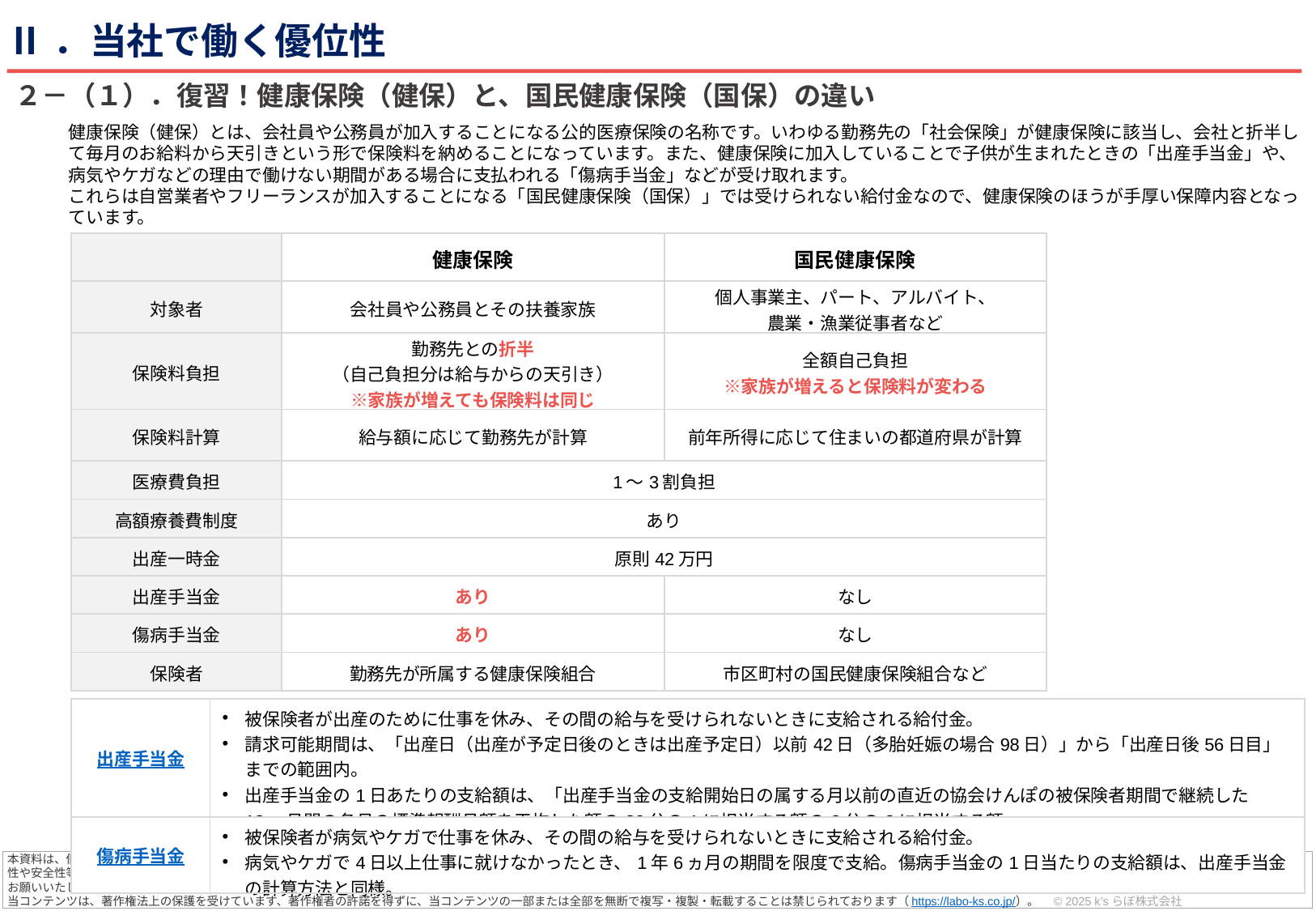

Ⅱ．当社で働く優位性
２－（１）．復習！健康保険（健保）と、国民健康保険（国保）の違い
健康保険（健保）とは、会社員や公務員が加入することになる公的医療保険の名称です。いわゆる勤務先の「社会保険」が健康保険に該当し、会社と折半して毎月のお給料から天引きという形で保険料を納めることになっています。また、健康保険に加入していることで子供が生まれたときの「出産手当金」や、病気やケガなどの理由で働けない期間がある場合に支払われる「傷病手当金」などが受け取れます。
これらは自営業者やフリーランスが加入することになる「国民健康保険（国保）」では受けられない給付金なので、健康保険のほうが手厚い保障内容となっています。
|  | 健康保険 | 国民健康保険 |
| --- | --- | --- |
| 対象者 | 会社員や公務員とその扶養家族 | 個人事業主、パート、アルバイト、 農業・漁業従事者など |
| 保険料負担 | 勤務先との折半 （自己負担分は給与からの天引き） ※家族が増えても保険料は同じ | 全額自己負担 ※家族が増えると保険料が変わる |
| 保険料計算 | 給与額に応じて勤務先が計算 | 前年所得に応じて住まいの都道府県が計算 |
| 医療費負担 | 1〜3割負担 |  |
| 高額療養費制度 | あり |  |
| 出産一時金 | 原則42万円 |  |
| 出産手当金 | あり | なし |
| 傷病手当金 | あり | なし |
| 保険者 | 勤務先が所属する健康保険組合 | 市区町村の国民健康保険組合など |
| 出産手当金 | 被保険者が出産のために仕事を休み、その間の給与を受けられないときに支給される給付金。 請求可能期間は、「出産日（出産が予定日後のときは出産予定日）以前42日（多胎妊娠の場合98日）」から「出産日後56日目」までの範囲内。 出産手当金の1日あたりの支給額は、「出産手当金の支給開始日の属する月以前の直近の協会けんぽの被保険者期間で継続した12ヵ月間の各月の標準報酬月額を平均した額の30分の1に相当する額の3分の2に相当する額」。 |
| --- | --- |
| 傷病手当金 | 被保険者が病気やケガで仕事を休み、その間の給与を受けられないときに支給される給付金。 病気やケガで4日以上仕事に就けなかったとき、1年6ヵ月の期間を限度で支給。傷病手当金の1日当たりの支給額は、出産手当金の計算方法と同様。 |